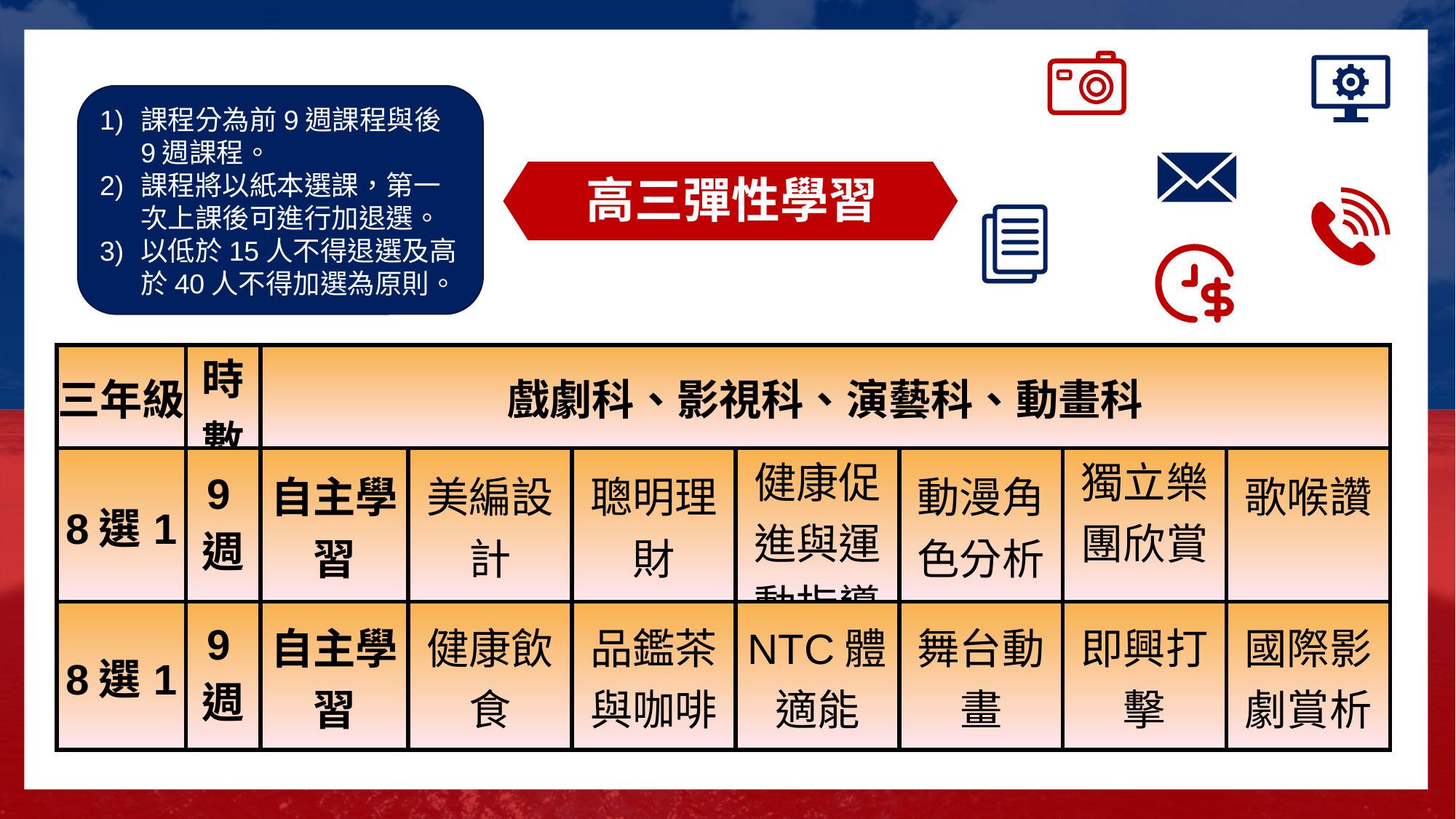

課程分為前9週課程與後9週課程。
課程將以紙本選課，第一次上課後可進行加退選。
以低於15人不得退選及高於40人不得加選為原則。

高三彈性學習

| 三年級 | 時數 | 戲劇科、影視科、演藝科、動畫科 |  |  |  |  |  |  |
| --- | --- | --- | --- | --- | --- | --- | --- | --- |
| 8選1 | 9週 | 自主學習 | 美編設計 | 聰明理財 | 健康促進與運動指導 | 動漫角色分析 | 獨立樂團欣賞 | 歌喉讚 |
| 8選1 | 9週 | 自主學習 | 健康飲食 | 品鑑茶與咖啡 | NTC體適能 | 舞台動畫 | 即興打擊 | 國際影劇賞析 |